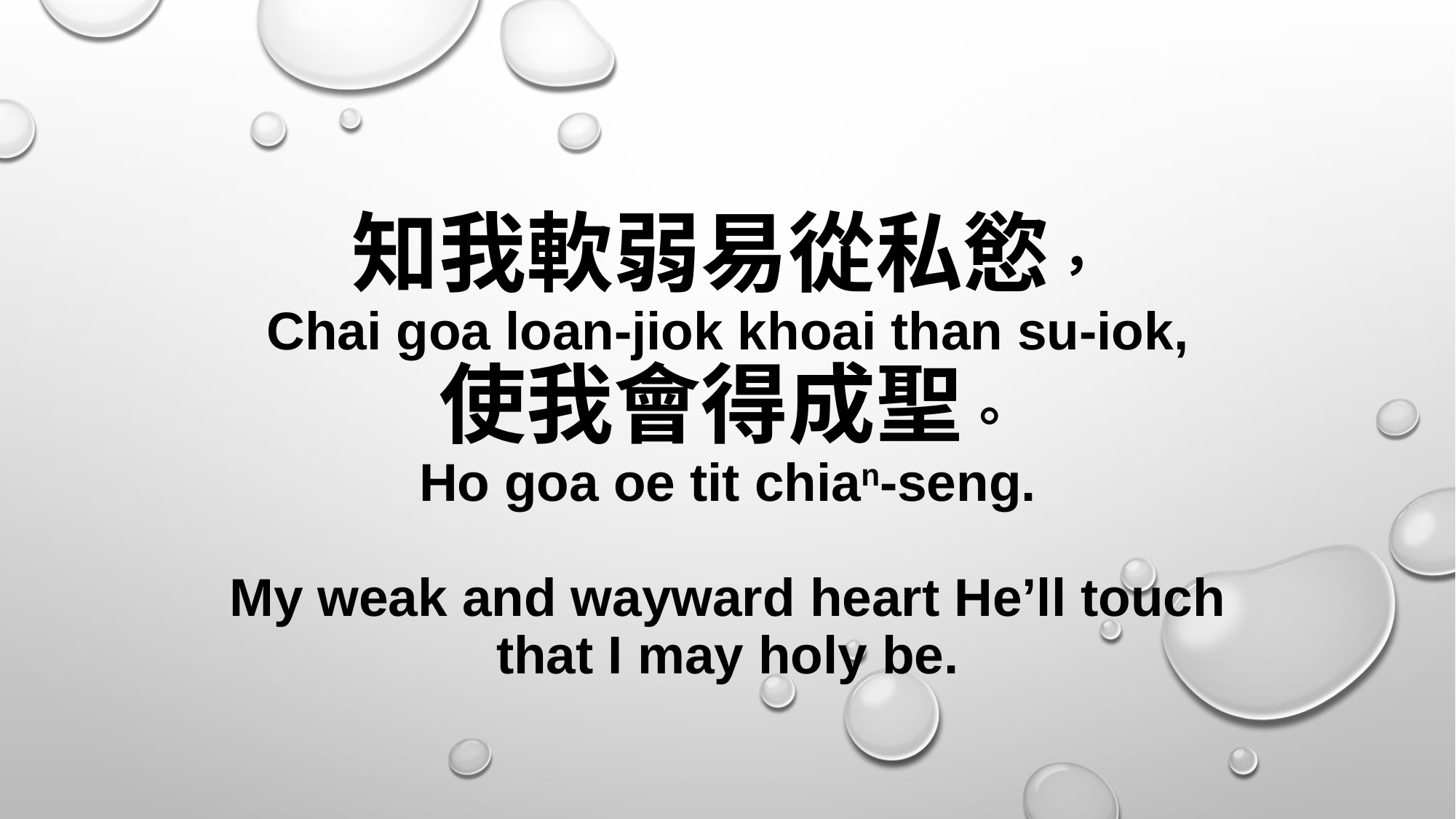

# 知我軟弱易從私慾， Chai goa loan-jiok khoai than su-iok, 使我會得成聖。 Ho goa oe tit chian-seng. My weak and wayward heart He’ll touch that I may holy be.